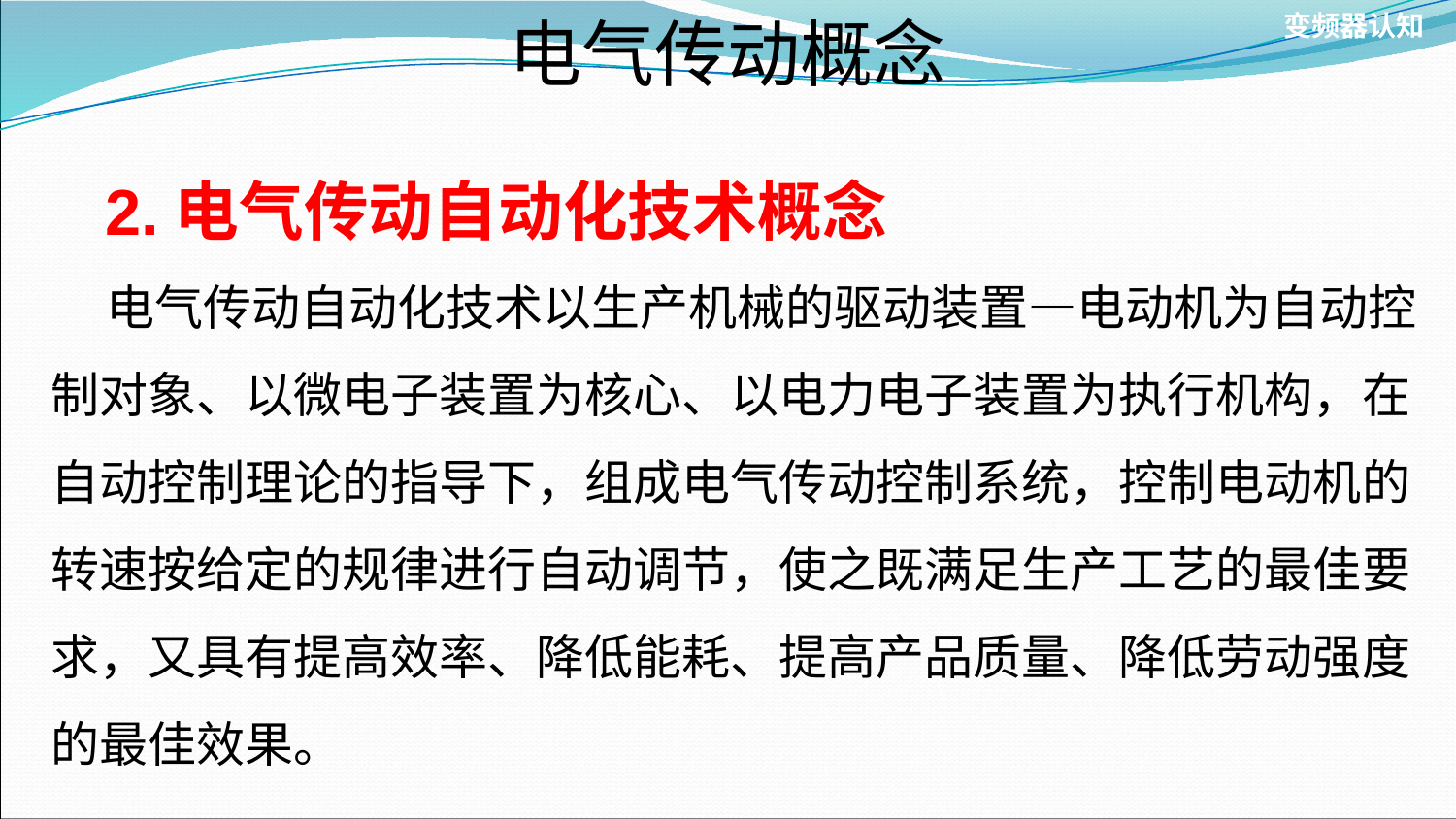

电气传动概念
变频器认知
    2.电气传动自动化技术概念
    电气传动自动化技术以生产机械的驱动装置—电动机为自动控制对象、以微电子装置为核心、以电力电子装置为执行机构，在自动控制理论的指导下，组成电气传动控制系统，控制电动机的转速按给定的规律进行自动调节，使之既满足生产工艺的最佳要求，又具有提高效率、降低能耗、提高产品质量、降低劳动强度的最佳效果。